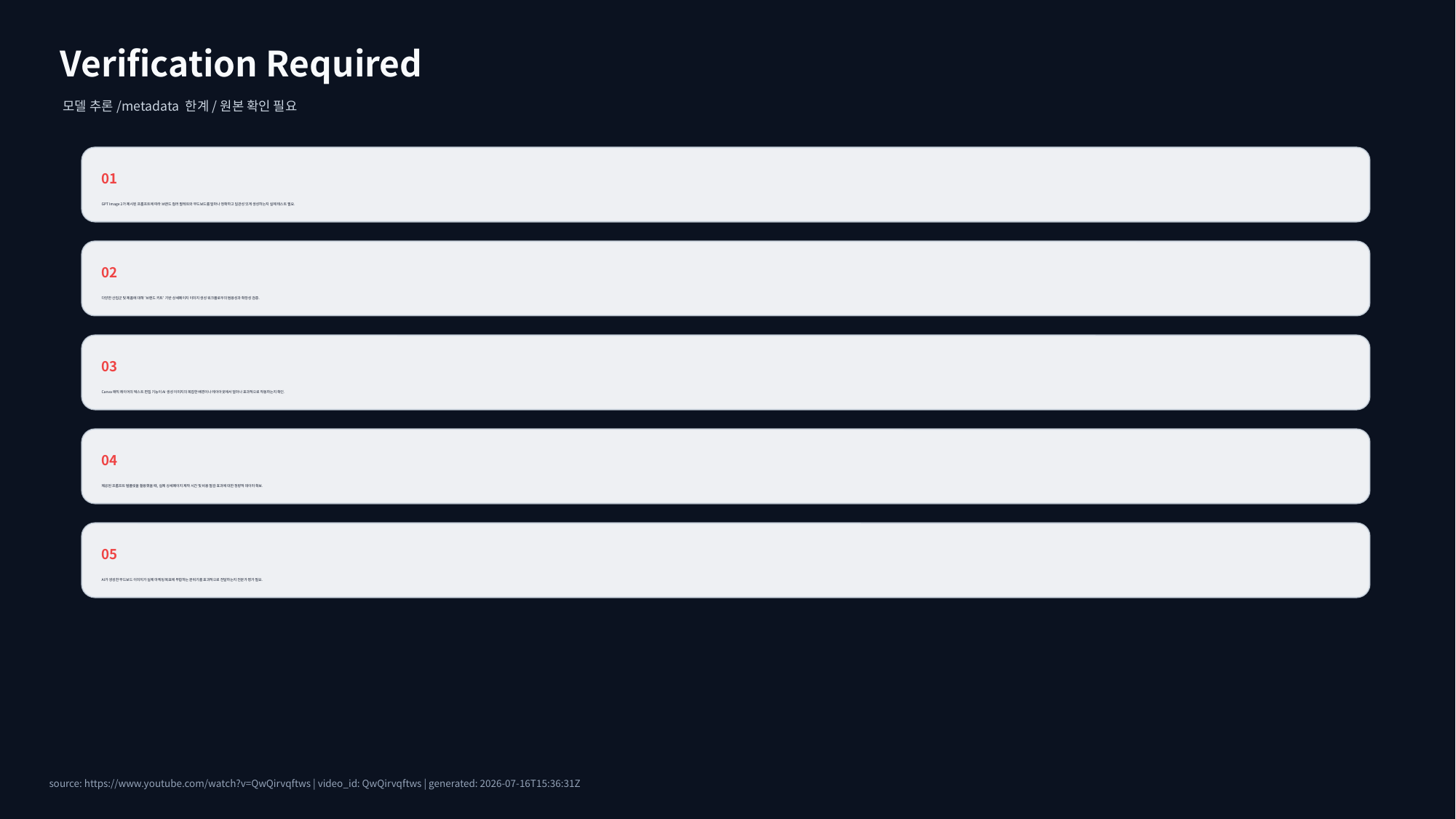

Verification Required
모델 추론/metadata 한계/원본 확인 필요

01
GPT Image 2가 제시된 프롬프트에 따라 브랜드 컬러 팔레트와 무드보드를 얼마나 정확하고 일관성 있게 생성하는지 실제 테스트 필요.

02
다양한 산업군 및 제품에 대해 '브랜드 키트' 기반 상세페이지 이미지 생성 워크플로우의 범용성과 확장성 검증.

03
Canva 매직 레이어의 텍스트 편집 기능이 AI 생성 이미지의 복잡한 배경이나 레이아웃에서 얼마나 효과적으로 작동하는지 확인.

04
제공된 프롬프트 템플릿을 활용했을 때, 실제 상세페이지 제작 시간 및 비용 절감 효과에 대한 정량적 데이터 확보.

05
AI가 생성한 무드보드 이미지가 실제 마케팅 목표에 부합하는 분위기를 효과적으로 전달하는지 전문가 평가 필요.
source: https://www.youtube.com/watch?v=QwQirvqftws | video_id: QwQirvqftws | generated: 2026-07-16T15:36:31Z